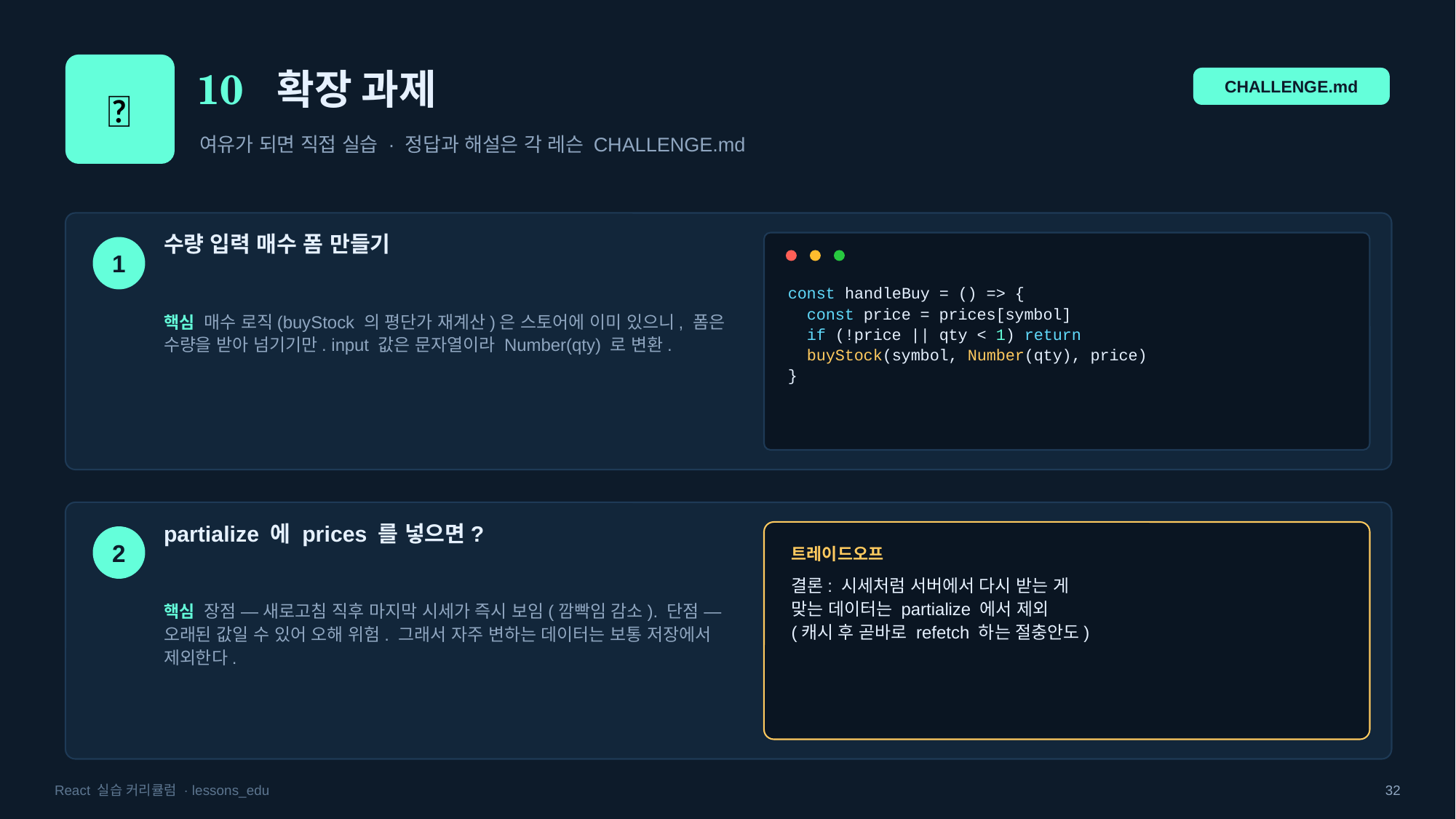

🧩
10  확장 과제
CHALLENGE.md
여유가 되면 직접 실습 · 정답과 해설은 각 레슨 CHALLENGE.md

수량 입력 매수 폼 만들기

1

const handleBuy = () => {
  const price = prices[symbol]
  if (!price || qty < 1) return
  buyStock(symbol, Number(qty), price)
}
핵심  매수 로직(buyStock 의 평단가 재계산)은 스토어에 이미 있으니, 폼은 수량을 받아 넘기기만. input 값은 문자열이라 Number(qty) 로 변환.

partialize 에 prices 를 넣으면?

2
트레이드오프
결론: 시세처럼 서버에서 다시 받는 게
맞는 데이터는 partialize 에서 제외
(캐시 후 곧바로 refetch 하는 절충안도)
핵심  장점 — 새로고침 직후 마지막 시세가 즉시 보임(깜빡임 감소). 단점 — 오래된 값일 수 있어 오해 위험. 그래서 자주 변하는 데이터는 보통 저장에서 제외한다.
React 실습 커리큘럼 · lessons_edu
32